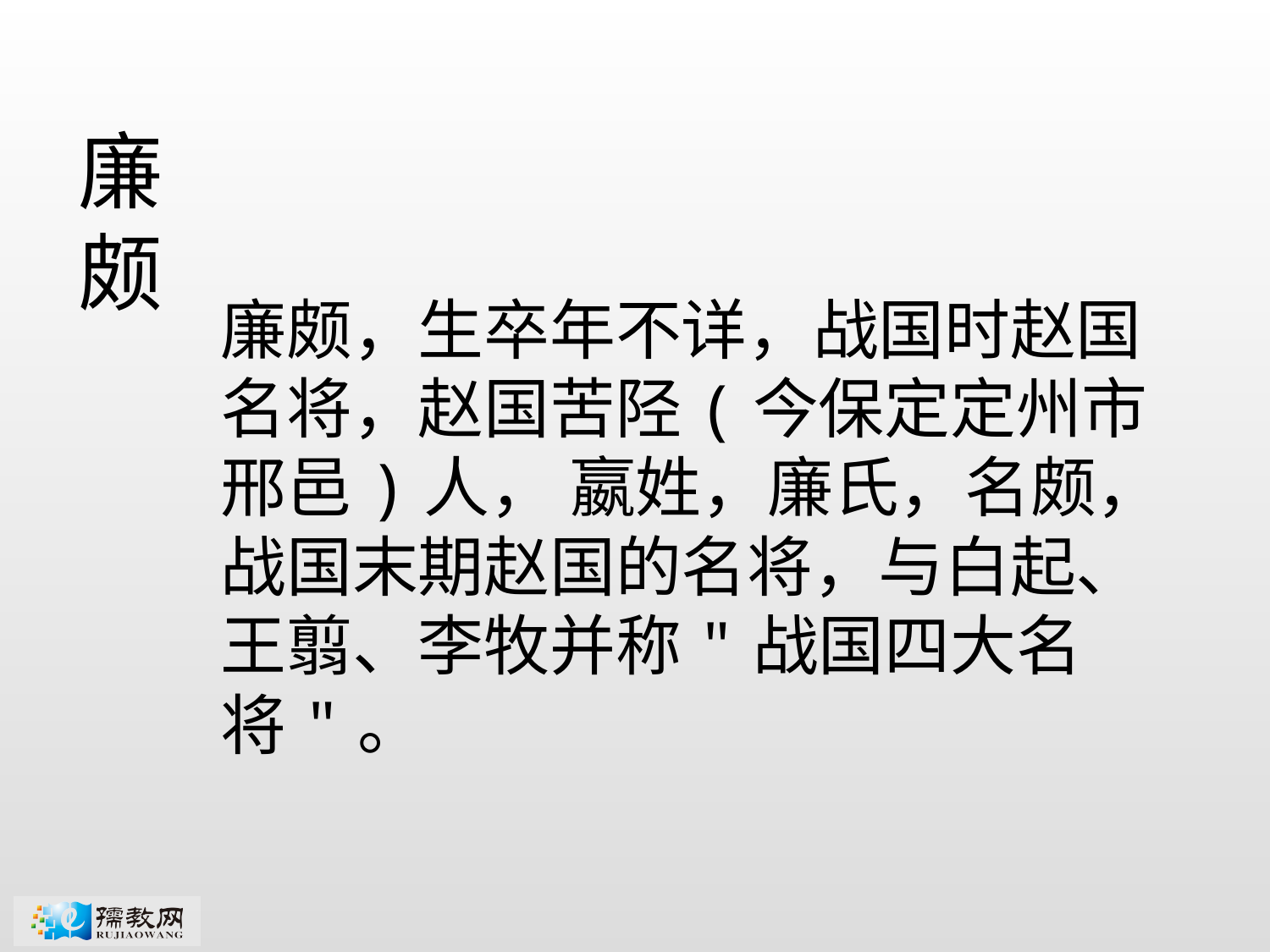

廉颇
廉颇，生卒年不详，战国时赵国名将，赵国苦陉(今保定定州市邢邑)人， 嬴姓，廉氏，名颇，战国末期赵国的名将，与白起、王翦、李牧并称"战国四大名将"。